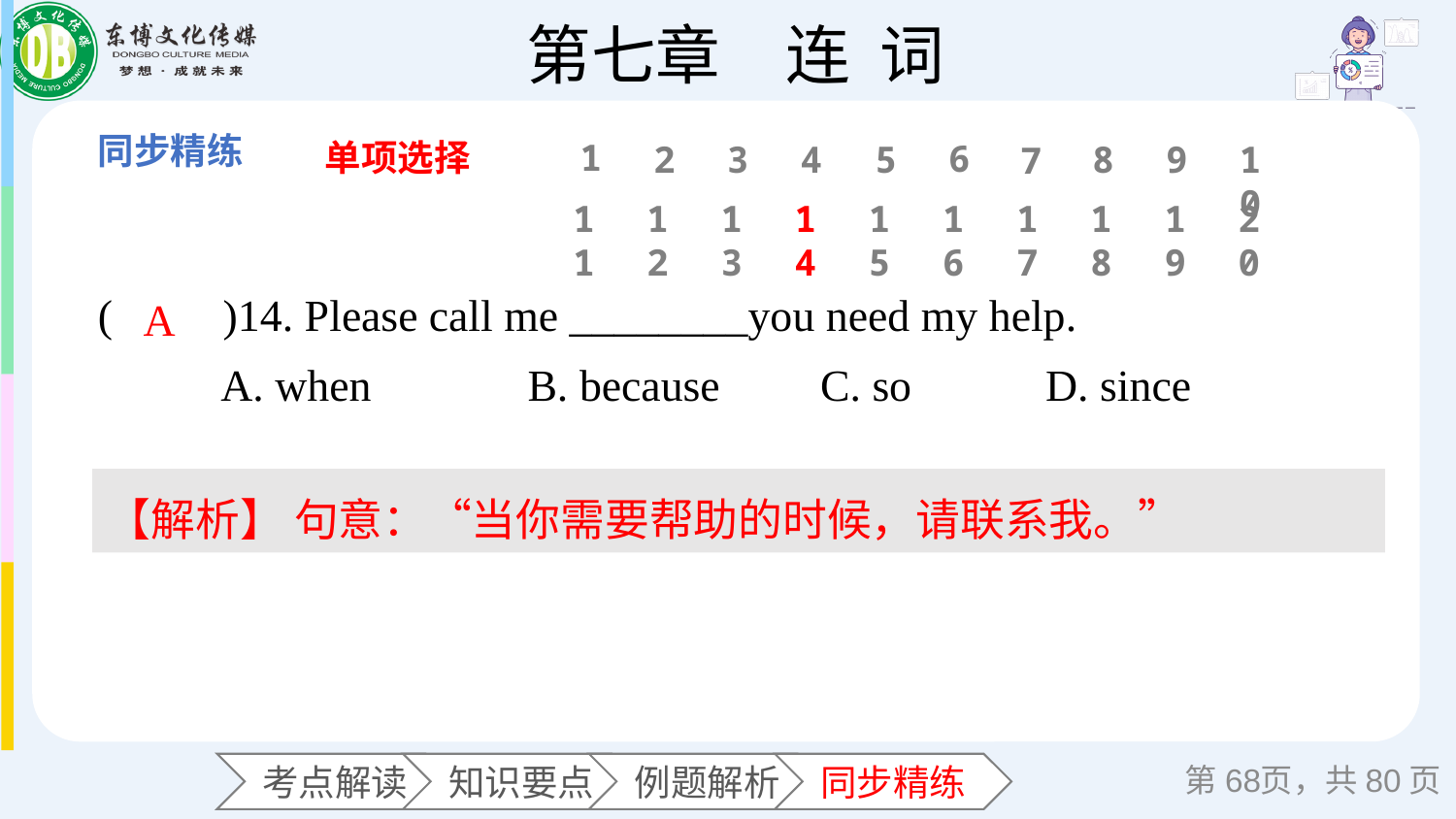

单项选择
1
6
2
3
4
5
8
9
10
7
11
12
13
14
15
16
17
18
19
20
(　　)14. Please call me ________you need my help.
           A. when              B. because         C. so            D. since
A
【解析】 句意：“当你需要帮助的时候，请联系我。”
第68页，共80页